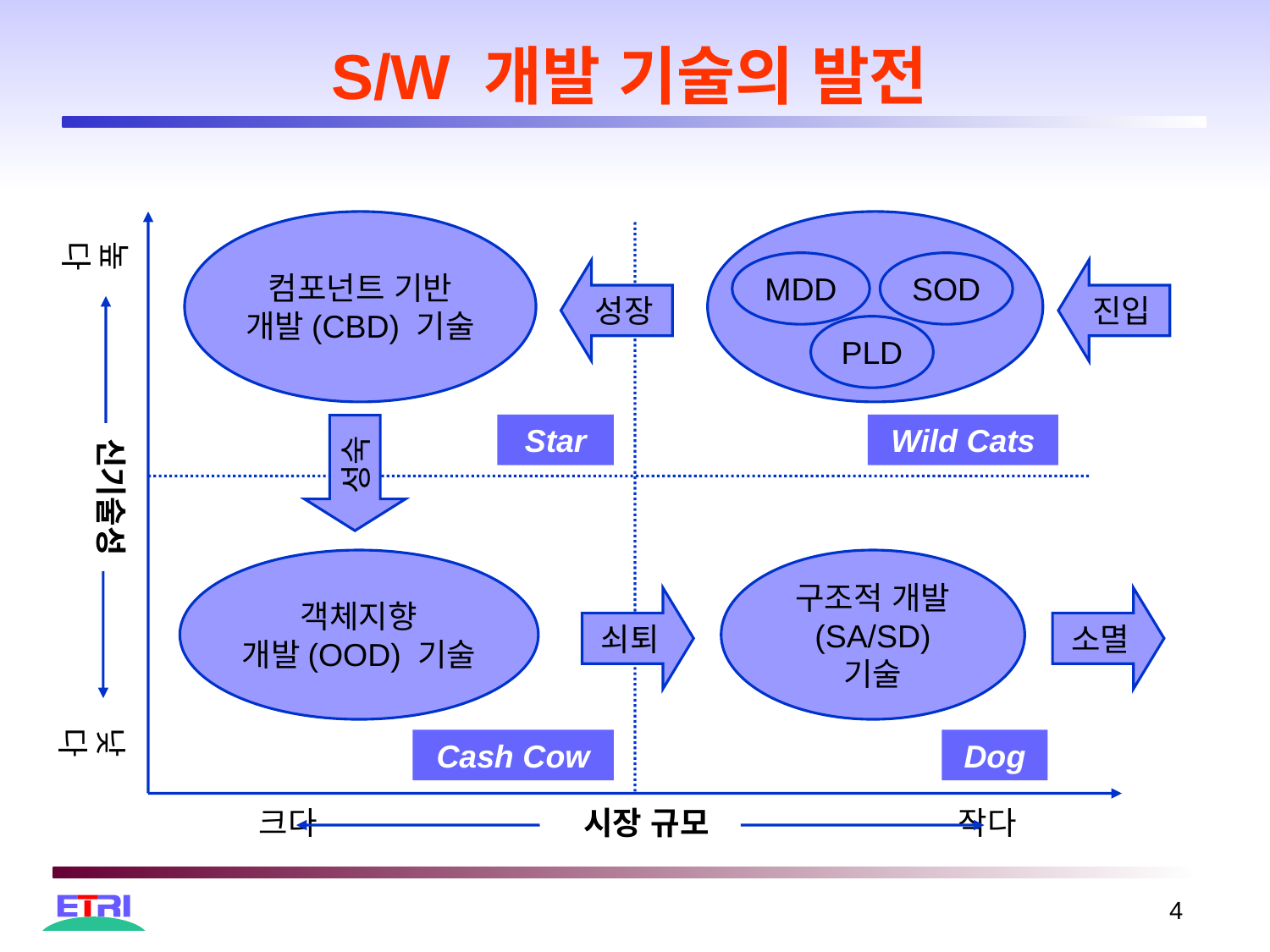

# S/W 개발 기술의 발전

컴포넌트 기반
개발(CBD) 기술

높다

MDD
SOD
성장
진입

PLD
신기술성
Star
Wild Cats
성숙

객체지향
개발(OOD) 기술
구조적 개발
(SA/SD) 기술

쇠퇴
소멸
낮다
Cash Cow
Dog

크다                              시장 규모                            작다

4